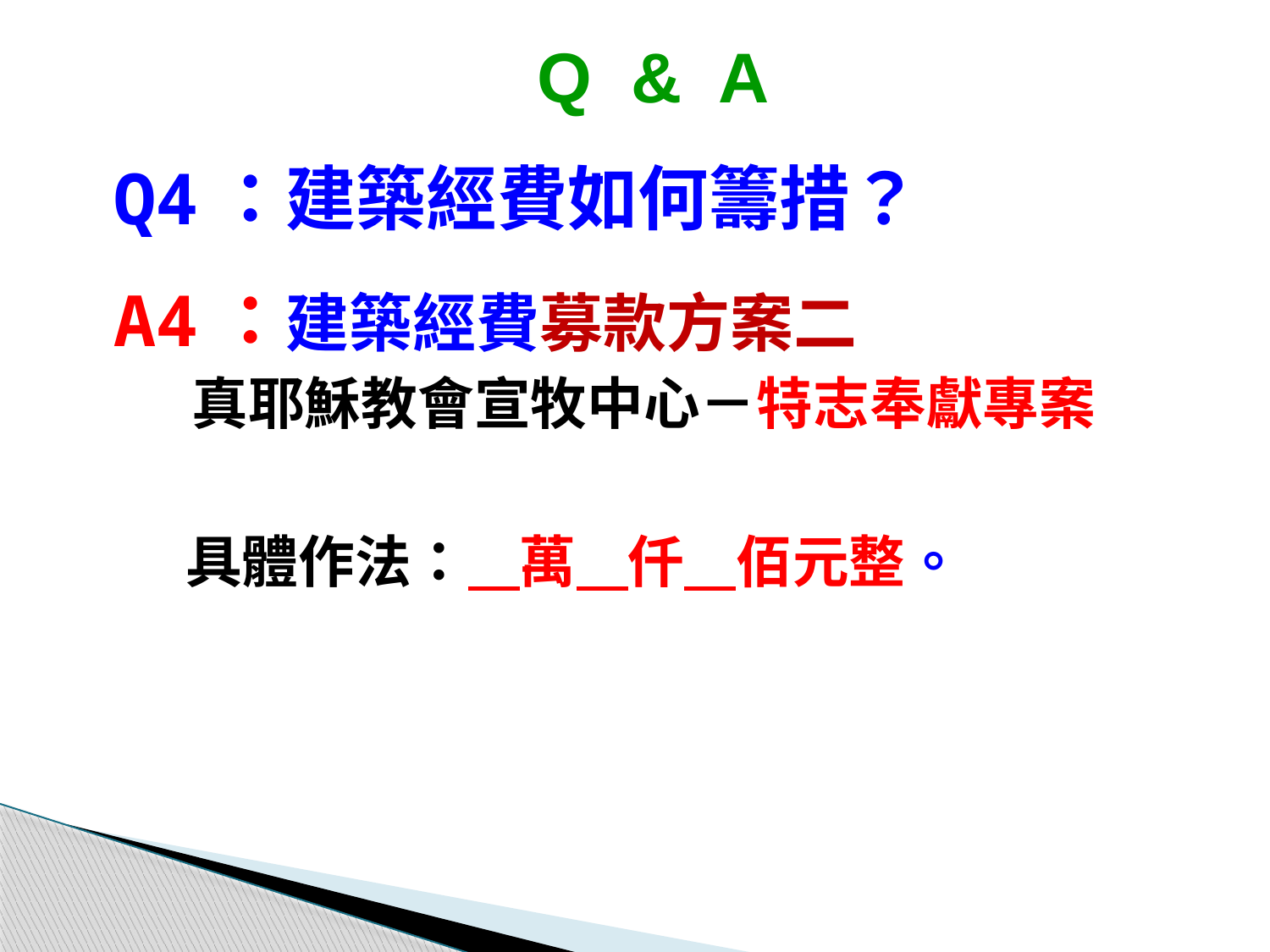

Q  &  A

Q4：建築經費如何籌措？

A4：建築經費募款方案二
     真耶穌教會宣牧中心－特志奉獻專案

     具體作法：    萬    仟    佰元整。